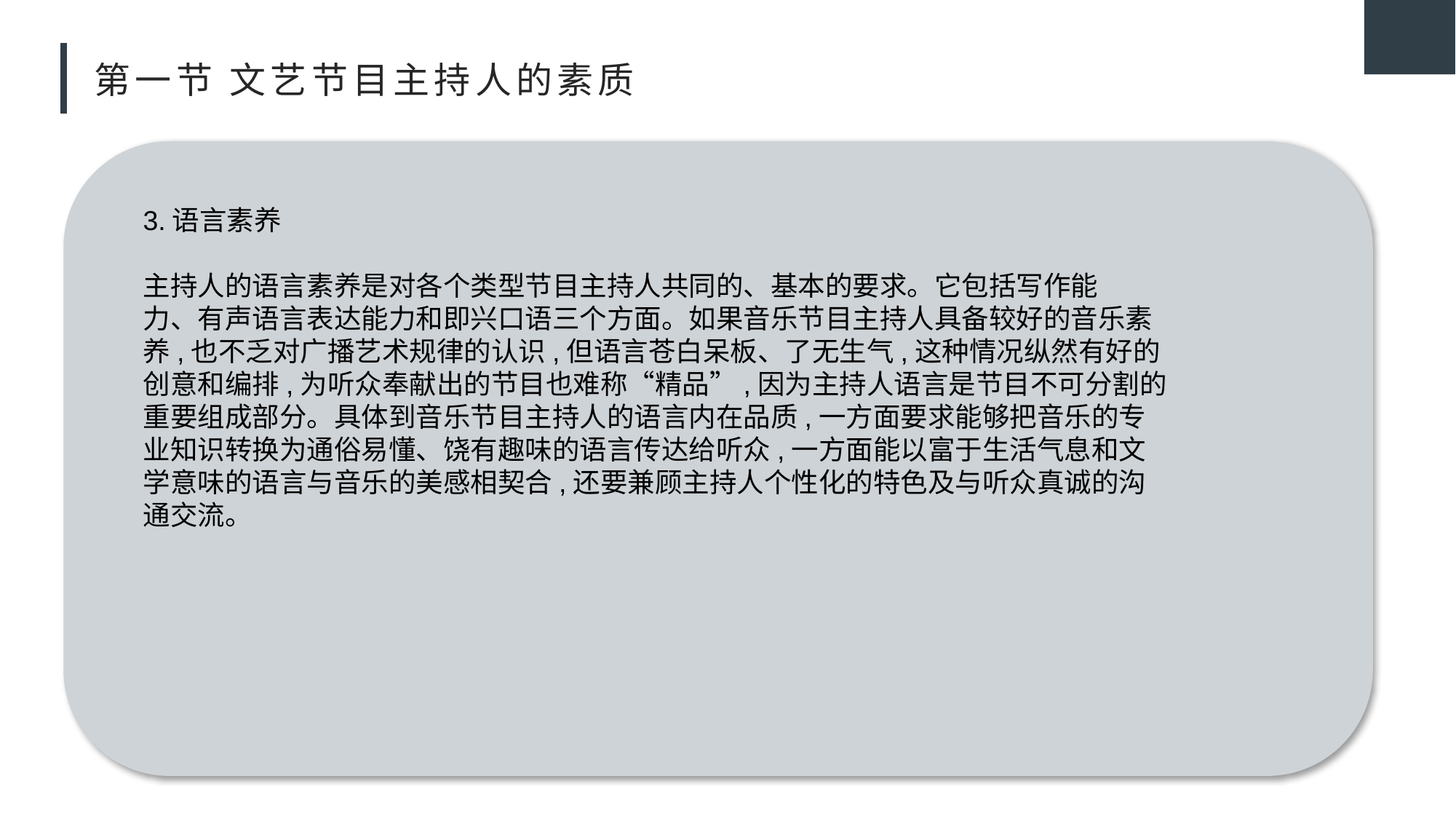

# 第一节 文艺节目主持人的素质

3.语言素养

主持人的语言素养是对各个类型节目主持人共同的、基本的要求。它包括写作能
力、有声语言表达能力和即兴口语三个方面。如果音乐节目主持人具备较好的音乐素
养,也不乏对广播艺术规律的认识,但语言苍白呆板、了无生气,这种情况纵然有好的
创意和编排,为听众奉献出的节目也难称“精品”,因为主持人语言是节目不可分割的
重要组成部分。具体到音乐节目主持人的语言内在品质,一方面要求能够把音乐的专
业知识转换为通俗易懂、饶有趣味的语言传达给听众,一方面能以富于生活气息和文
学意味的语言与音乐的美感相契合,还要兼顾主持人个性化的特色及与听众真诚的沟
通交流。